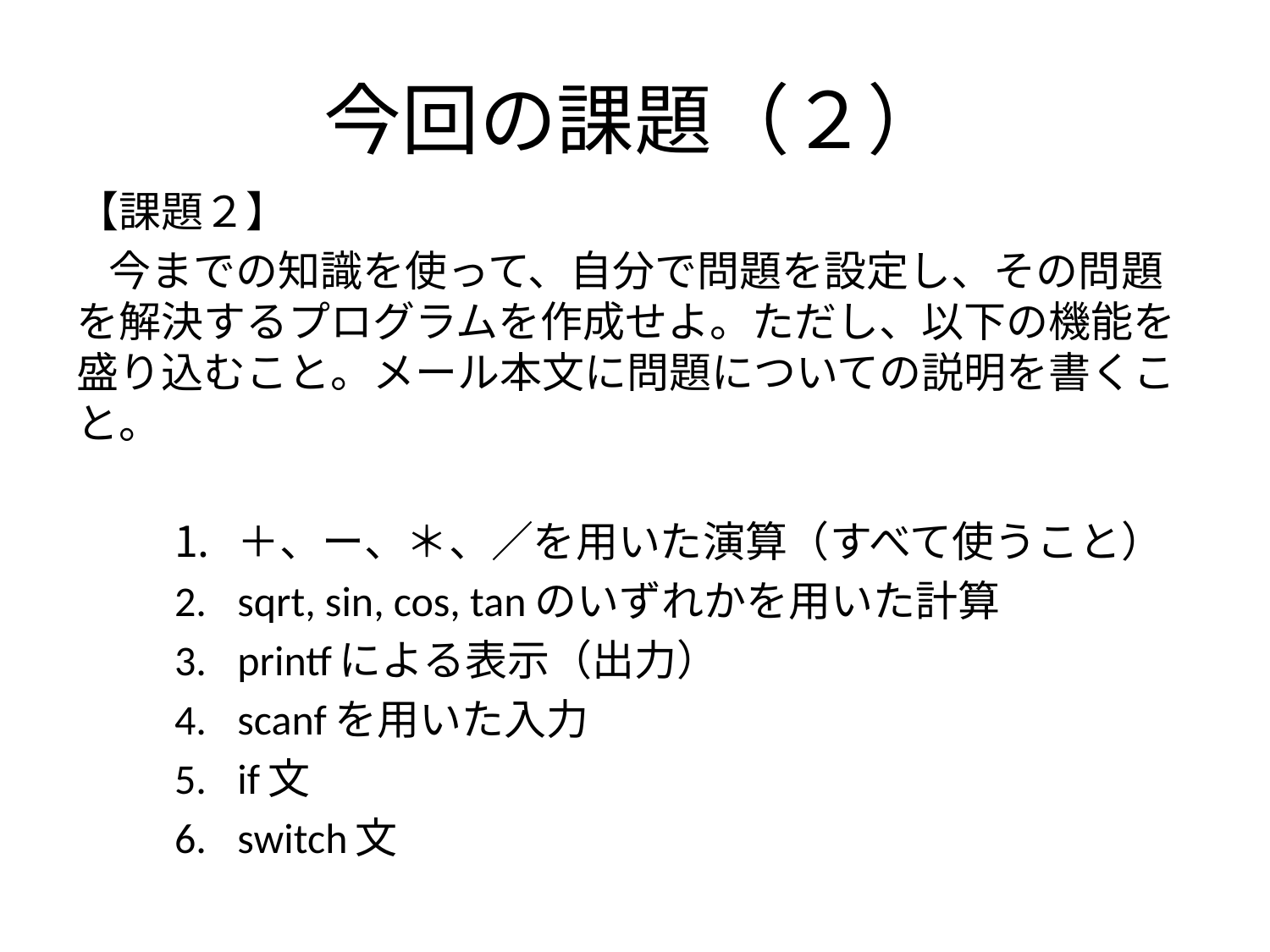

# 今回の課題（２）
【課題２】
今までの知識を使って、自分で問題を設定し、その問題を解決するプログラムを作成せよ。ただし、以下の機能を盛り込むこと。メール本文に問題についての説明を書くこと。

＋、ー、＊、／を用いた演算（すべて使うこと）
sqrt, sin, cos, tanのいずれかを用いた計算
printfによる表示（出力）
scanfを用いた入力
if文
switch文